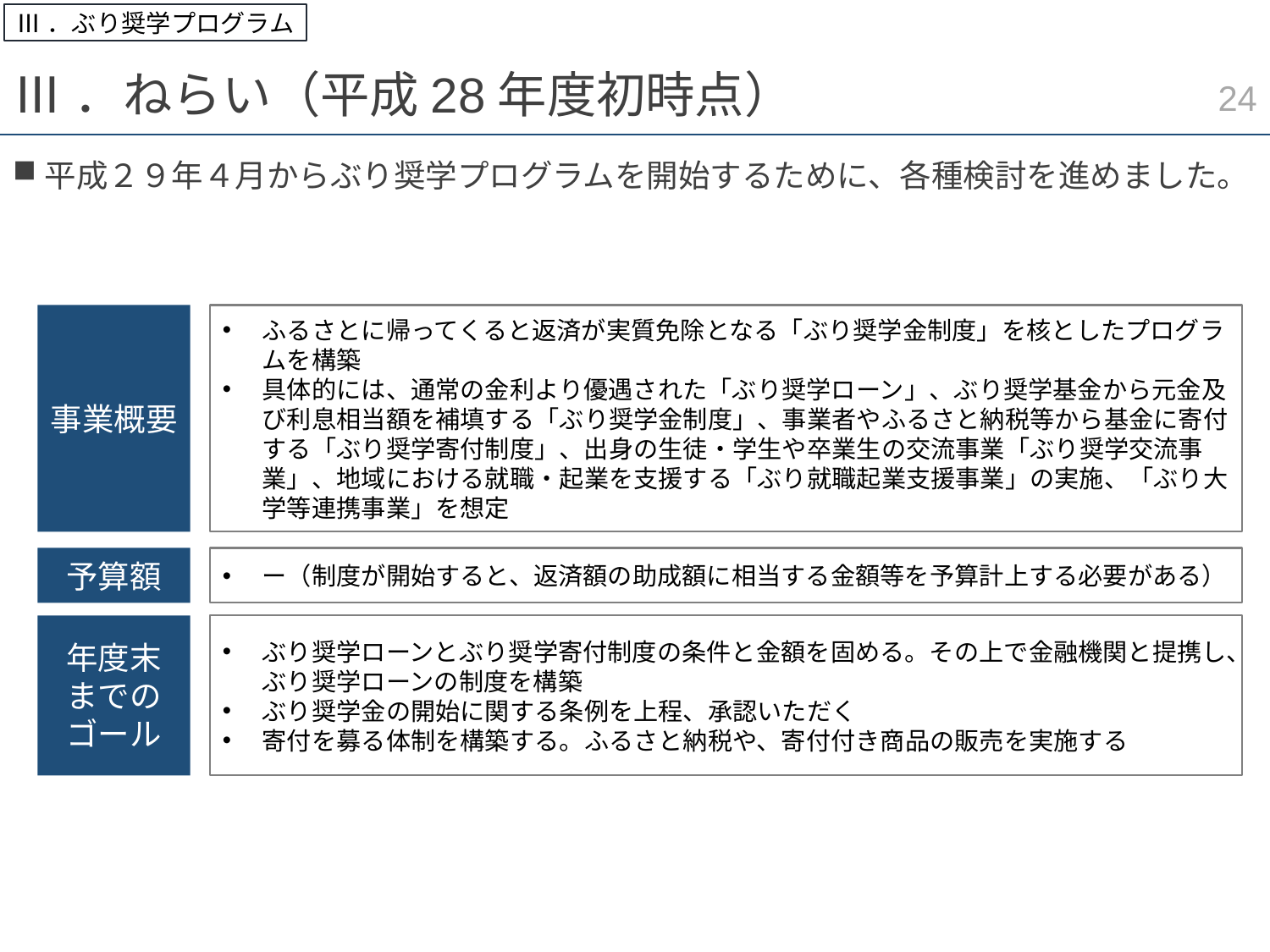

Ⅲ．ぶり奨学プログラム
24
# Ⅲ．ねらい（平成28年度初時点）
平成２９年４月からぶり奨学プログラムを開始するために、各種検討を進めました。
ふるさとに帰ってくると返済が実質免除となる「ぶり奨学金制度」を核としたプログラムを構築
具体的には、通常の金利より優遇された「ぶり奨学ローン」、ぶり奨学基金から元金及び利息相当額を補填する「ぶり奨学金制度」、事業者やふるさと納税等から基金に寄付する「ぶり奨学寄付制度」、出身の生徒・学生や卒業生の交流事業「ぶり奨学交流事業」、地域における就職・起業を支援する「ぶり就職起業支援事業」の実施、「ぶり大学等連携事業」を想定
事業概要
予算額
ー（制度が開始すると、返済額の助成額に相当する金額等を予算計上する必要がある）
年度末
までの
ゴール
ぶり奨学ローンとぶり奨学寄付制度の条件と金額を固める。その上で金融機関と提携し、ぶり奨学ローンの制度を構築
ぶり奨学金の開始に関する条例を上程、承認いただく
寄付を募る体制を構築する。ふるさと納税や、寄付付き商品の販売を実施する